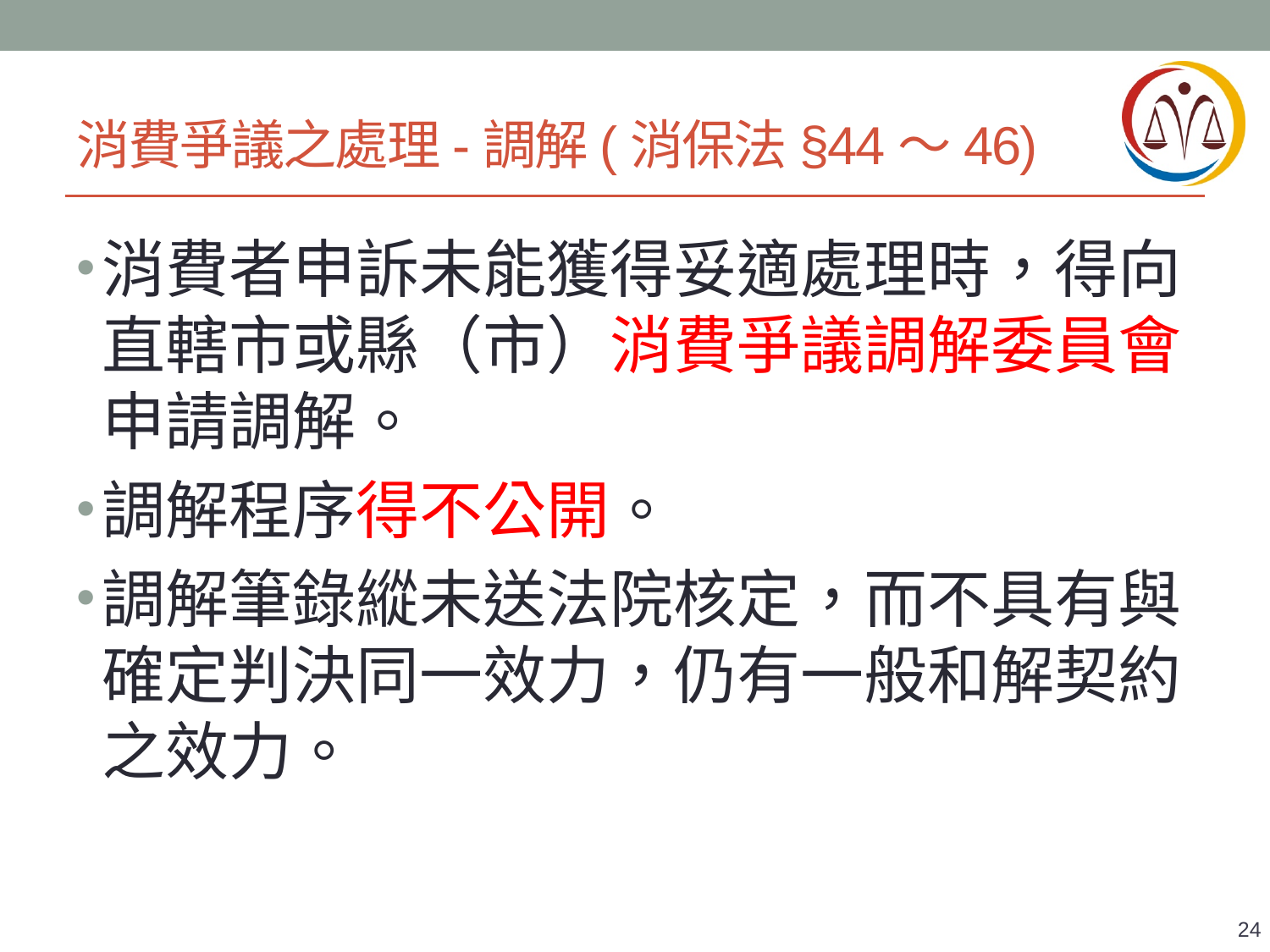

# 消費爭議之處理-調解(消保法§44〜46)
消費者申訴未能獲得妥適處理時，得向直轄市或縣（市）消費爭議調解委員會申請調解。
調解程序得不公開。
調解筆錄縱未送法院核定，而不具有與確定判決同一效力，仍有一般和解契約之效力。
24